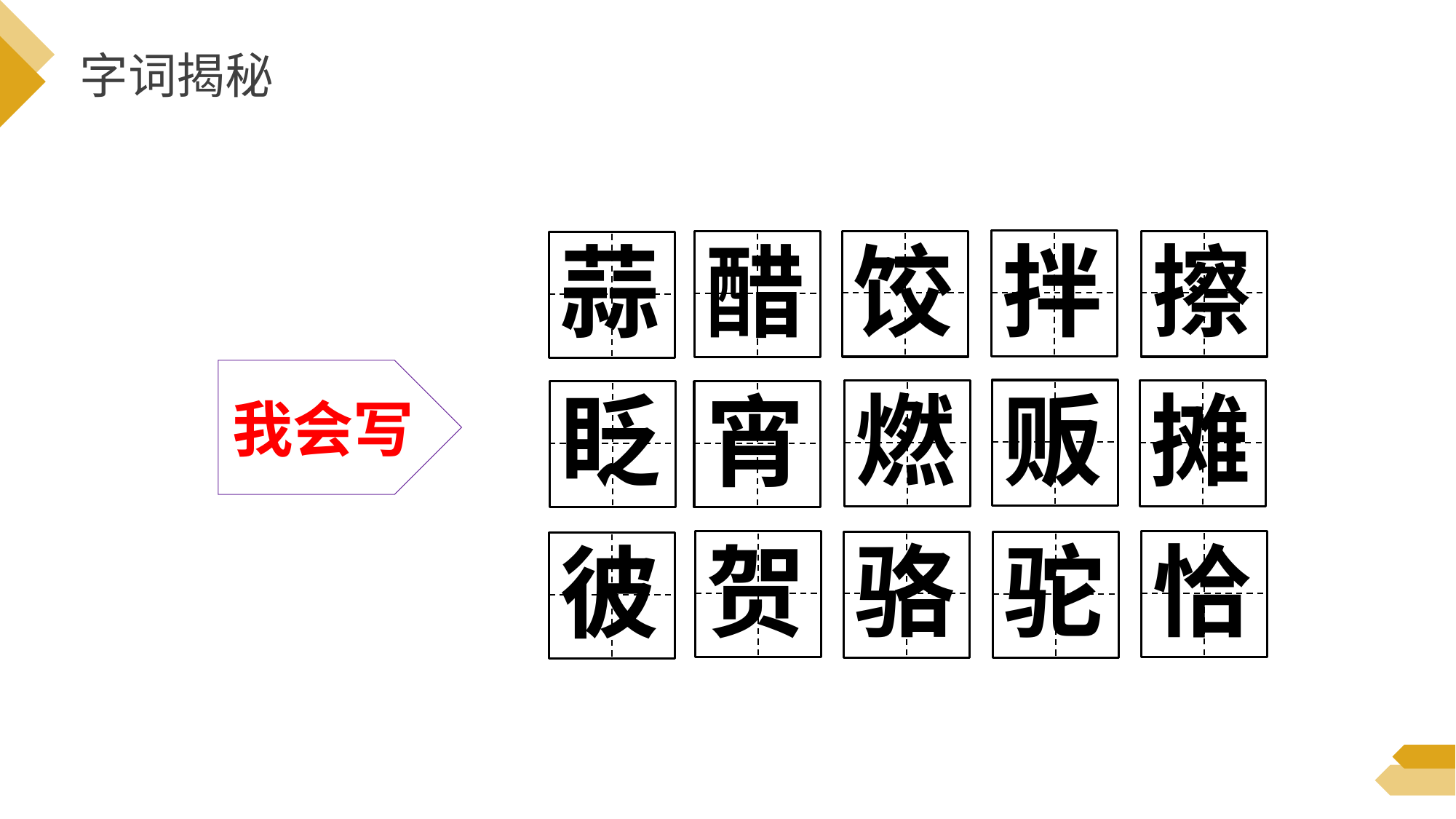

字词揭秘
拌

饺

擦

醋

蒜

我会写
贩

燃

摊

眨

宵

恰

贺

骆

驼

彼